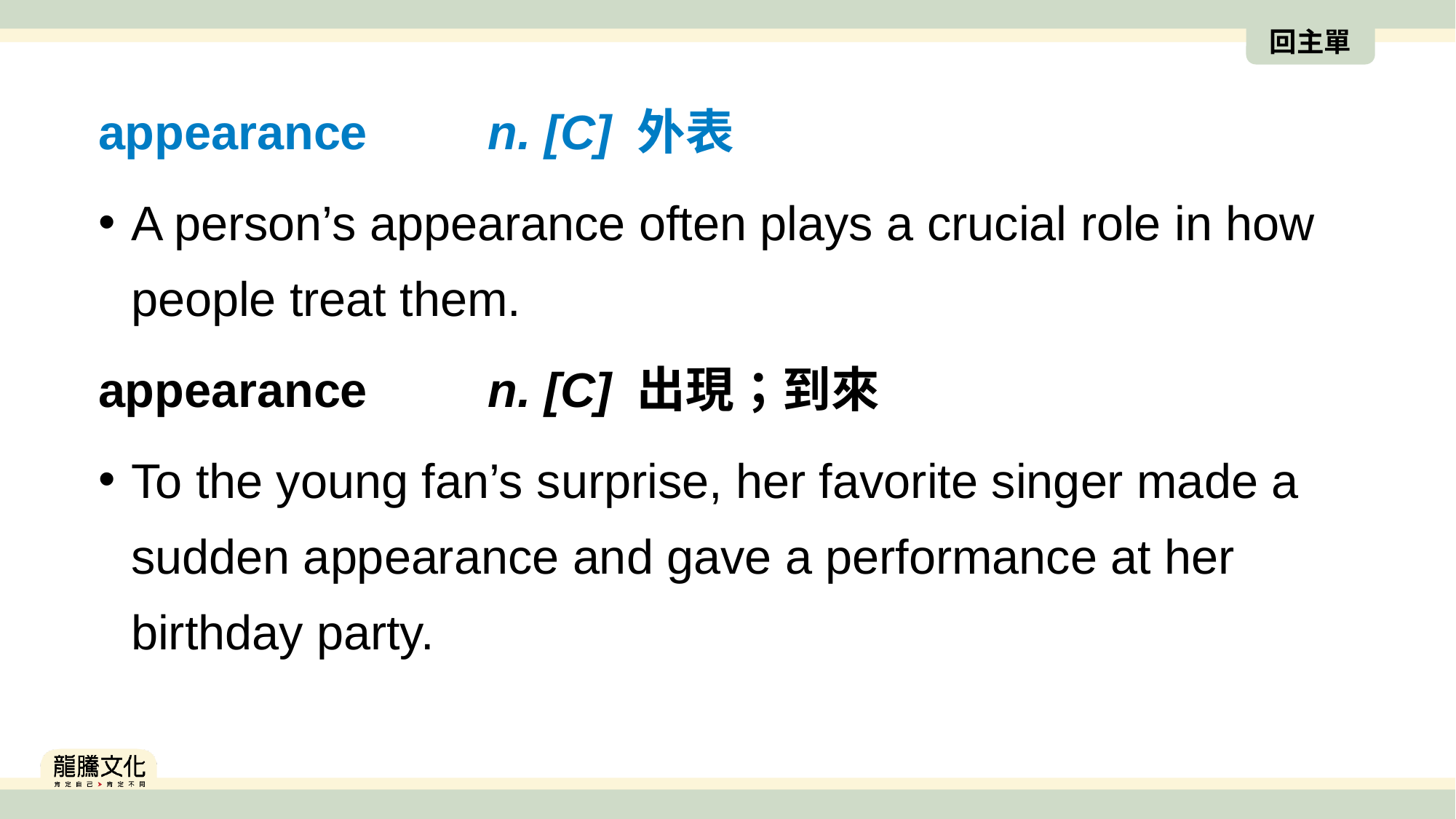

回主單
appearance　　n. [C] 外表
A person’s appearance often plays a crucial role in how people treat them.
appearance　　n. [C] 出現；到來
To the young fan’s surprise, her favorite singer made a sudden appearance and gave a performance at her birthday party.